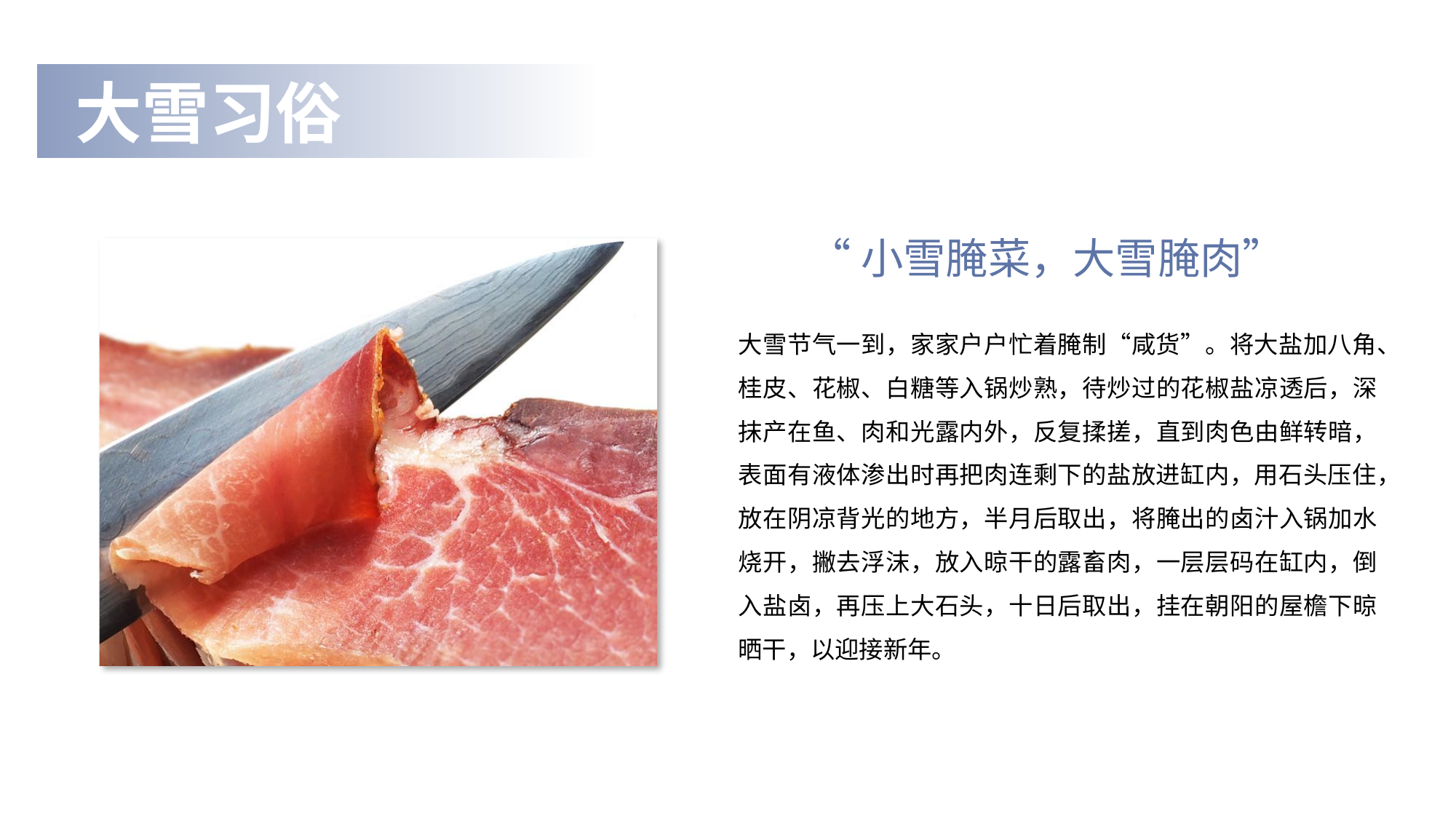

大雪习俗
“小雪腌菜，大雪腌肉”

大雪节气一到，家家户户忙着腌制“咸货”。将大盐加八角、桂皮、花椒、白糖等入锅炒熟，待炒过的花椒盐凉透后，深抹产在鱼、肉和光露内外，反复揉搓，直到肉色由鲜转暗，表面有液体渗出时再把肉连剩下的盐放进缸内，用石头压住，放在阴凉背光的地方，半月后取出，将腌出的卤汁入锅加水烧开，撇去浮沫，放入晾干的露畜肉，一层层码在缸内，倒入盐卤，再压上大石头，十日后取出，挂在朝阳的屋檐下晾晒干，以迎接新年。